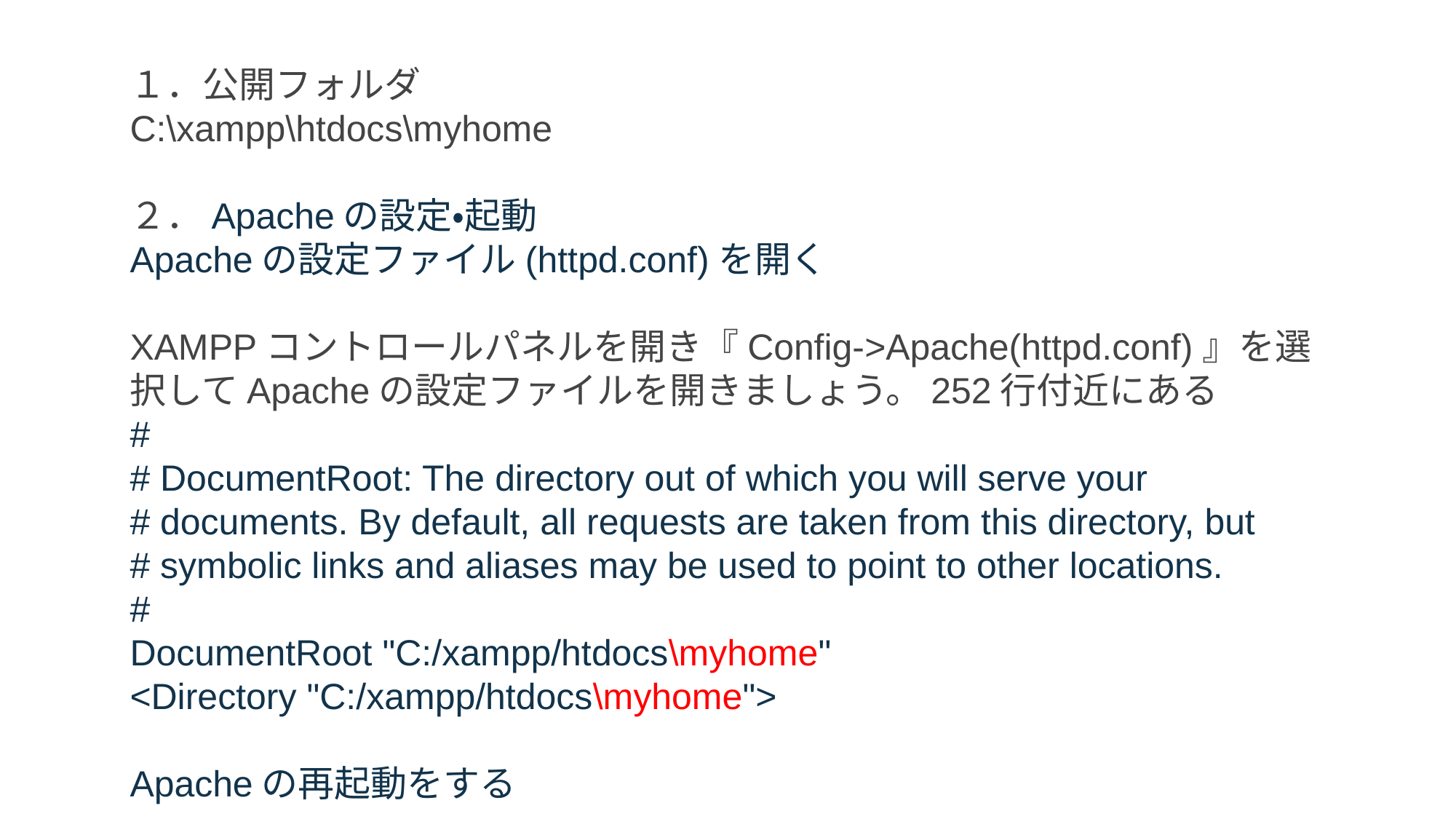

１．公開フォルダ
C:\xampp\htdocs\myhome

２．Apacheの設定・起動
Apacheの設定ファイル(httpd.conf)を開く

XAMPPコントロールパネルを開き『Config->Apache(httpd.conf)』を選択してApacheの設定ファイルを開きましょう。252行付近にある
#
# DocumentRoot: The directory out of which you will serve your
# documents. By default, all requests are taken from this directory, but
# symbolic links and aliases may be used to point to other locations.
#
DocumentRoot "C:/xampp/htdocs\myhome"
<Directory "C:/xampp/htdocs\myhome">

Apacheの再起動をする